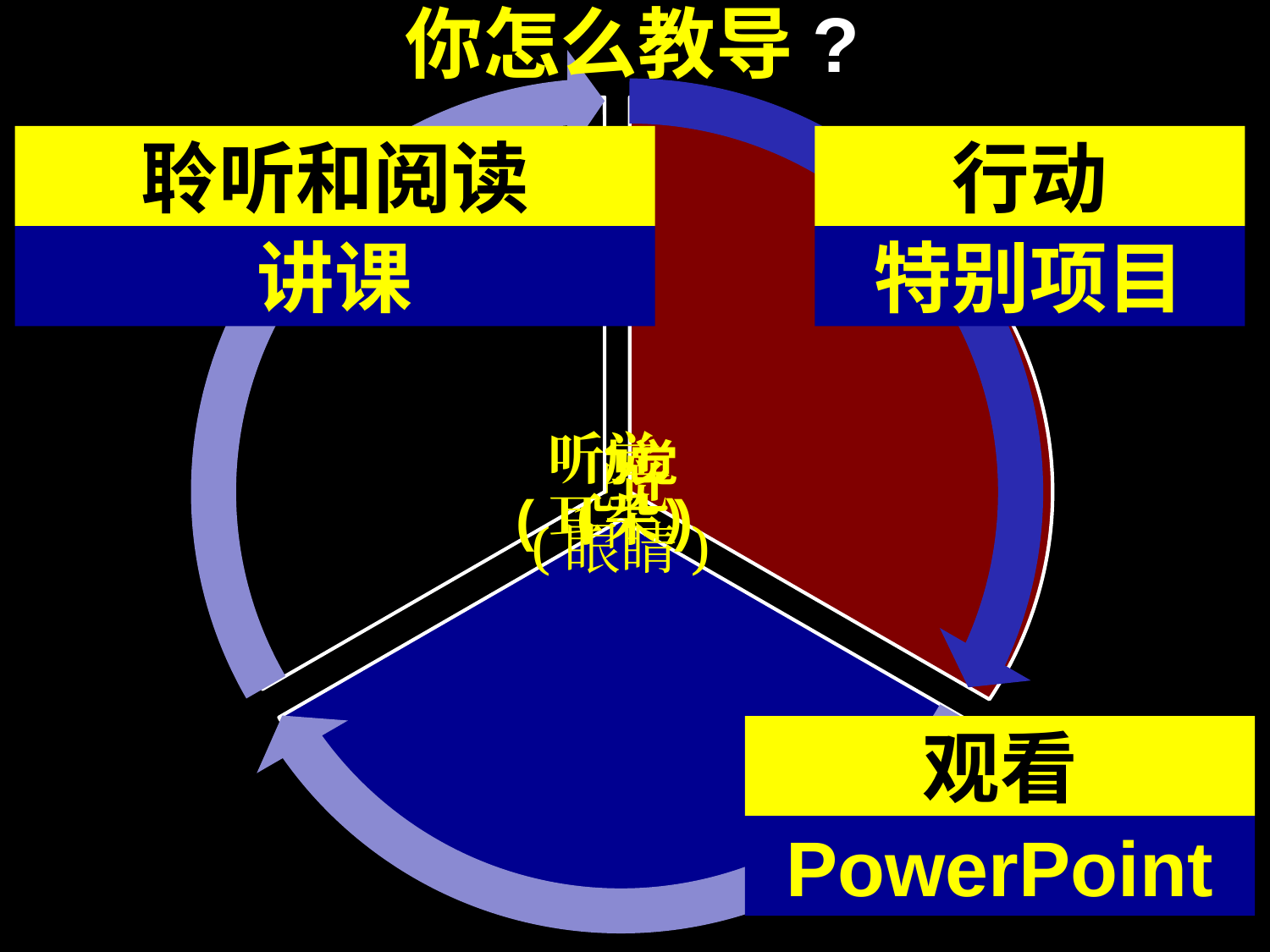

# 你怎么教导?
动觉
(手)
视觉
(眼睛)
听觉
(耳朵)
聆听和阅读
行动
讲课
特别项目
观看
PowerPoint